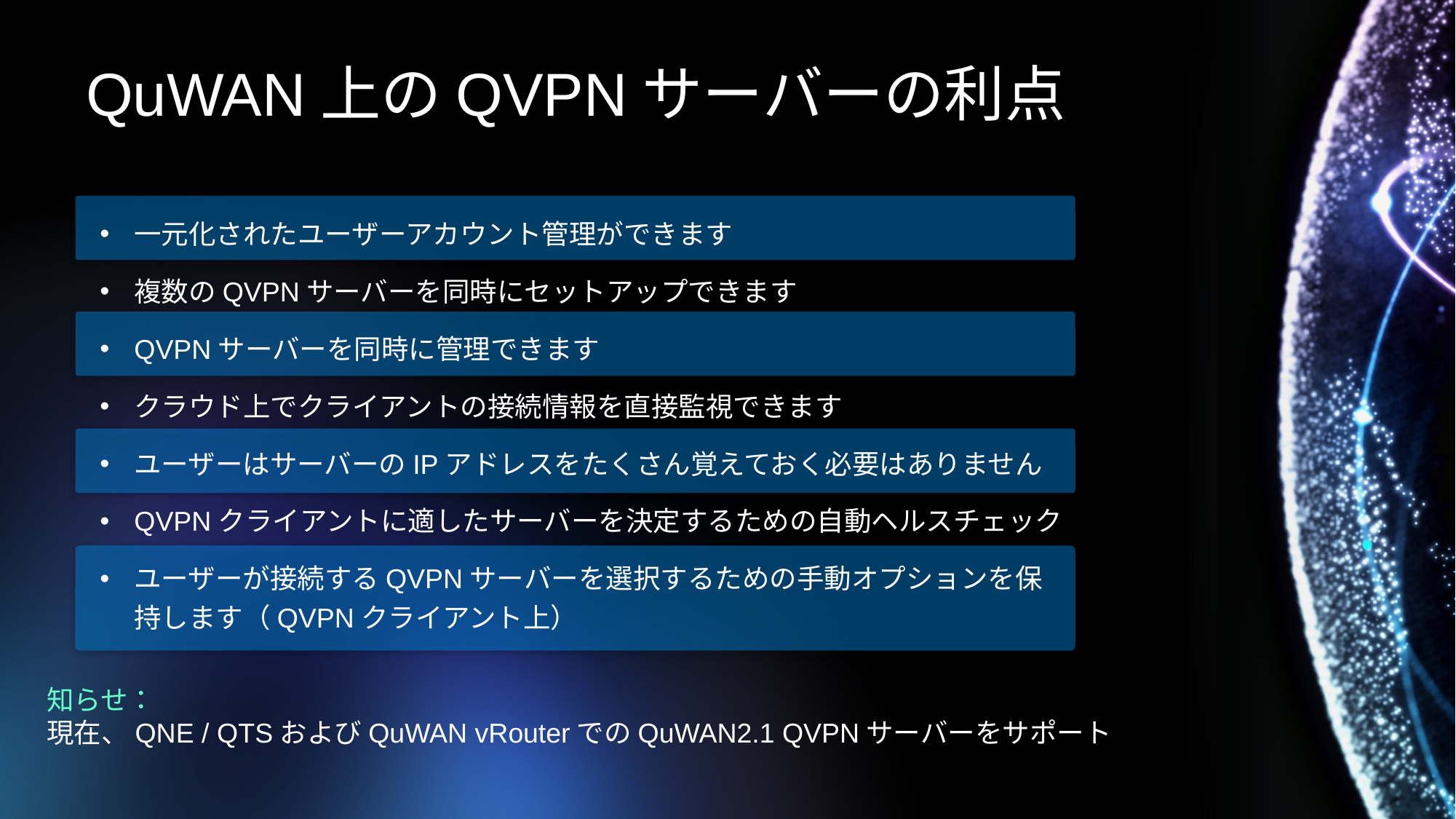

# QuWAN上のQVPNサーバーの利点

一元化されたユーザーアカウント管理ができます
複数のQVPNサーバーを同時にセットアップできます
QVPNサーバーを同時に管理できます
クラウド上でクライアントの接続情報を直接監視できます
ユーザーはサーバーのIPアドレスをたくさん覚えておく必要はありません
QVPNクライアントに適したサーバーを決定するための自動ヘルスチェック
ユーザーが接続するQVPNサーバーを選択するための手動オプションを保持します（QVPNクライアント上）
知らせ：
現在、QNE / QTSおよびQuWAN vRouterでのQuWAN2.1 QVPNサーバーをサポート